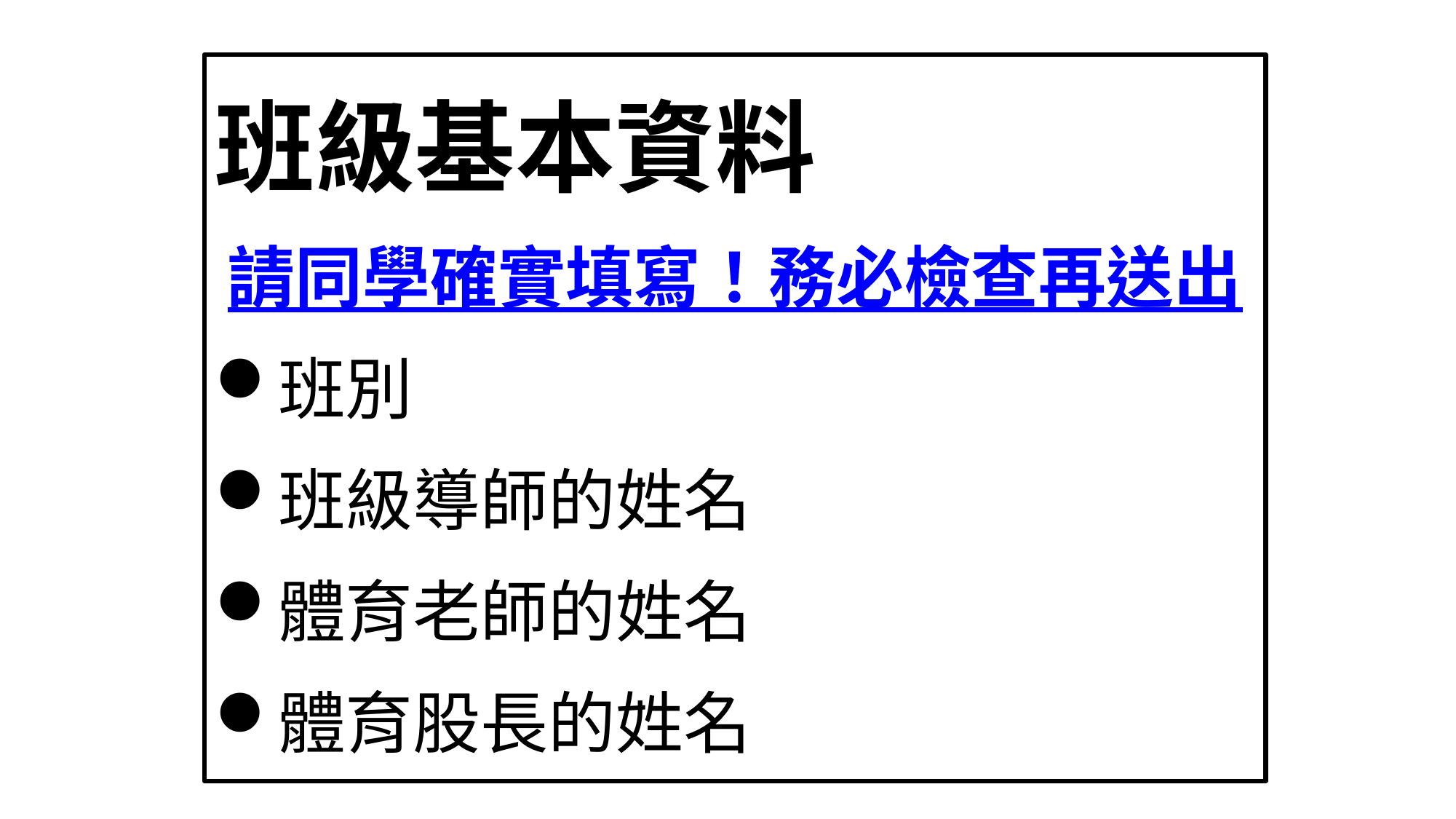

班級基本資料
請同學確實填寫！務必檢查再送出
班別
班級導師的姓名
體育老師的姓名
體育股長的姓名